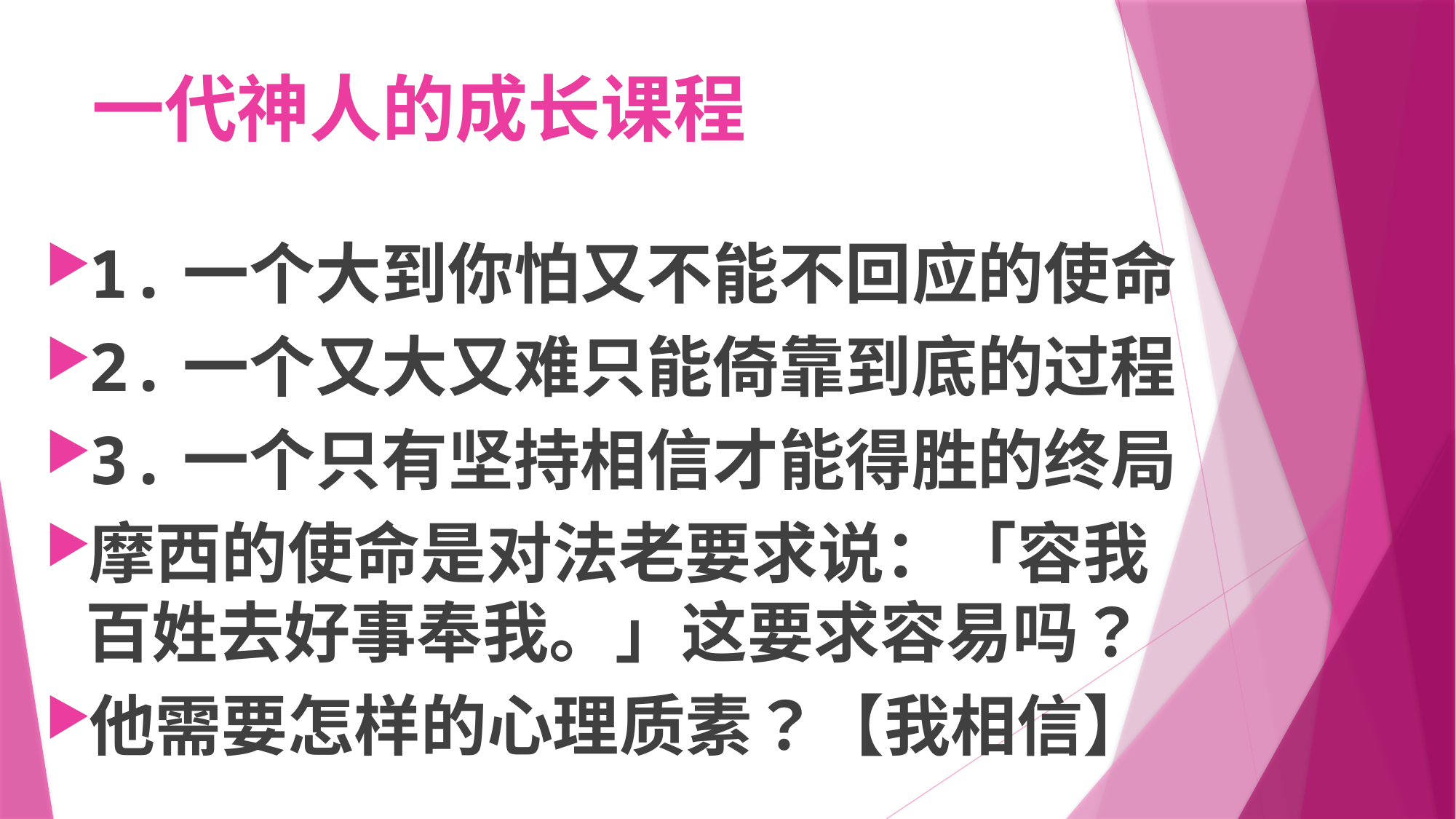

# 一代神人的成长课程
1.一个大到你怕又不能不回应的使命
2.一个又大又难只能倚靠到底的过程
3.一个只有坚持相信才能得胜的终局
摩西的使命是对法老要求说：「容我百姓去好事奉我。」这要求容易吗？
他需要怎样的心理质素？【我相信】